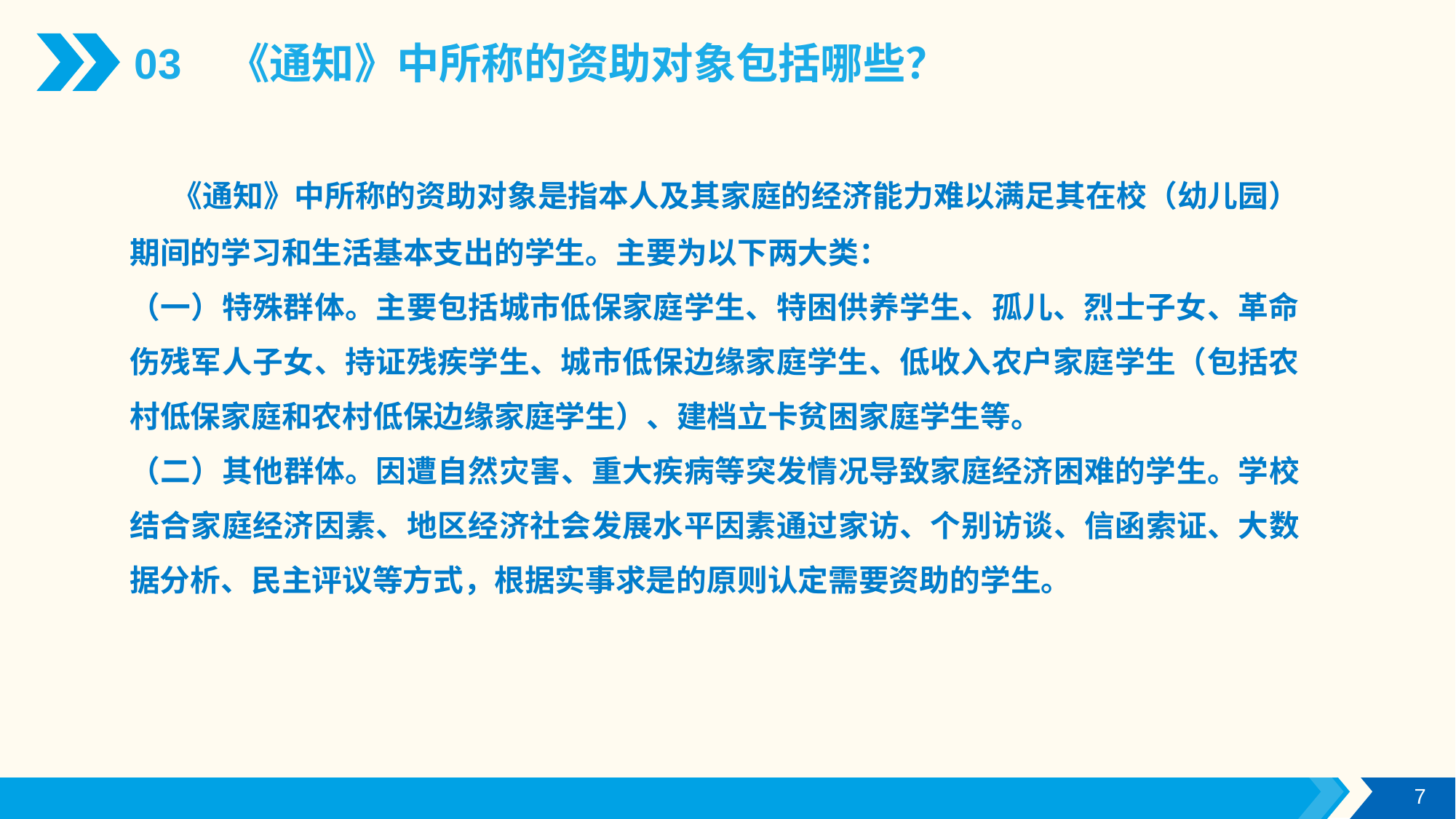

03   《通知》中所称的资助对象包括哪些？
　《通知》中所称的资助对象是指本人及其家庭的经济能力难以满足其在校（幼儿园）期间的学习和生活基本支出的学生。主要为以下两大类：
（一）特殊群体。主要包括城市低保家庭学生、特困供养学生、孤儿、烈士子女、革命伤残军人子女、持证残疾学生、城市低保边缘家庭学生、低收入农户家庭学生（包括农村低保家庭和农村低保边缘家庭学生）、建档立卡贫困家庭学生等。
（二）其他群体。因遭自然灾害、重大疾病等突发情况导致家庭经济困难的学生。学校结合家庭经济因素、地区经济社会发展水平因素通过家访、个别访谈、信函索证、大数据分析、民主评议等方式，根据实事求是的原则认定需要资助的学生。